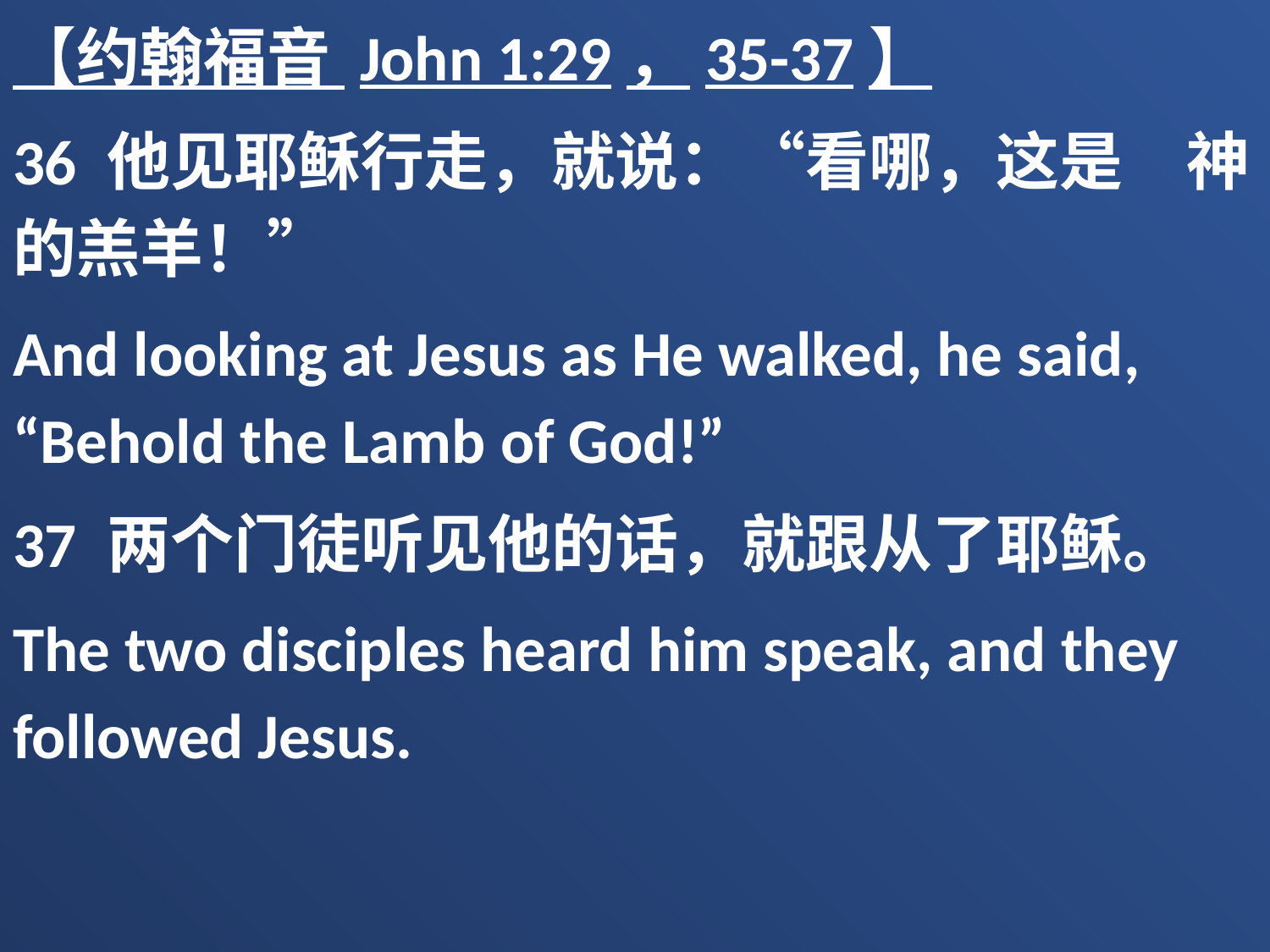

【约翰福音 John 1:29，35-37】
36 他见耶稣行走，就说：“看哪，这是　神的羔羊！”
And looking at Jesus as He walked, he said, “Behold the Lamb of God!”
37 两个门徒听见他的话，就跟从了耶稣。
The two disciples heard him speak, and they followed Jesus.